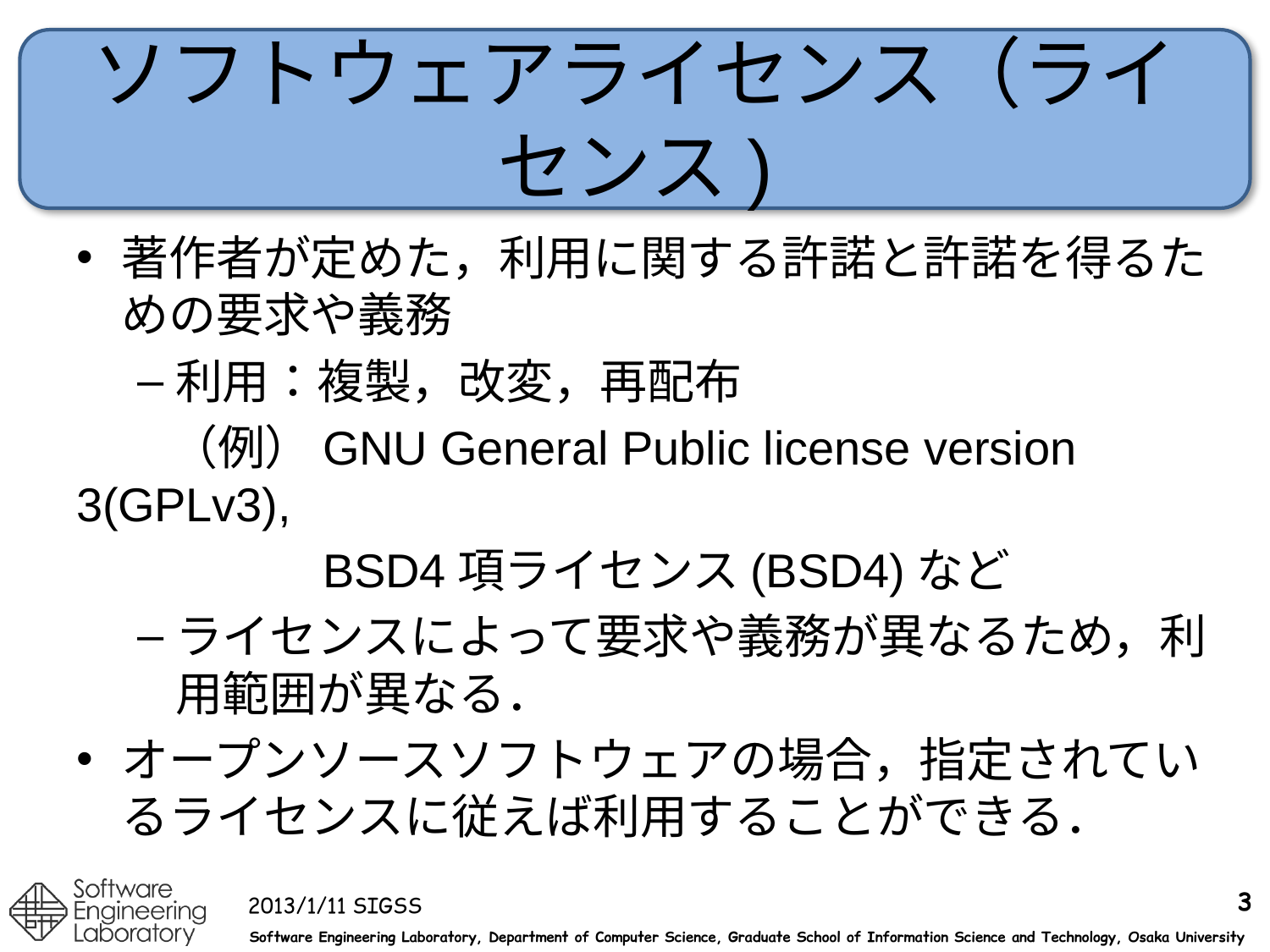

# ソフトウェアライセンス（ライセンス)
著作者が定めた，利用に関する許諾と許諾を得るための要求や義務
利用：複製，改変，再配布
　　（例）GNU General Public license version 3(GPLv3),
　　　　　BSD4項ライセンス(BSD4)など
ライセンスによって要求や義務が異なるため，利用範囲が異なる．
オープンソースソフトウェアの場合，指定されているライセンスに従えば利用することができる．
3
2013/1/11 SIGSS